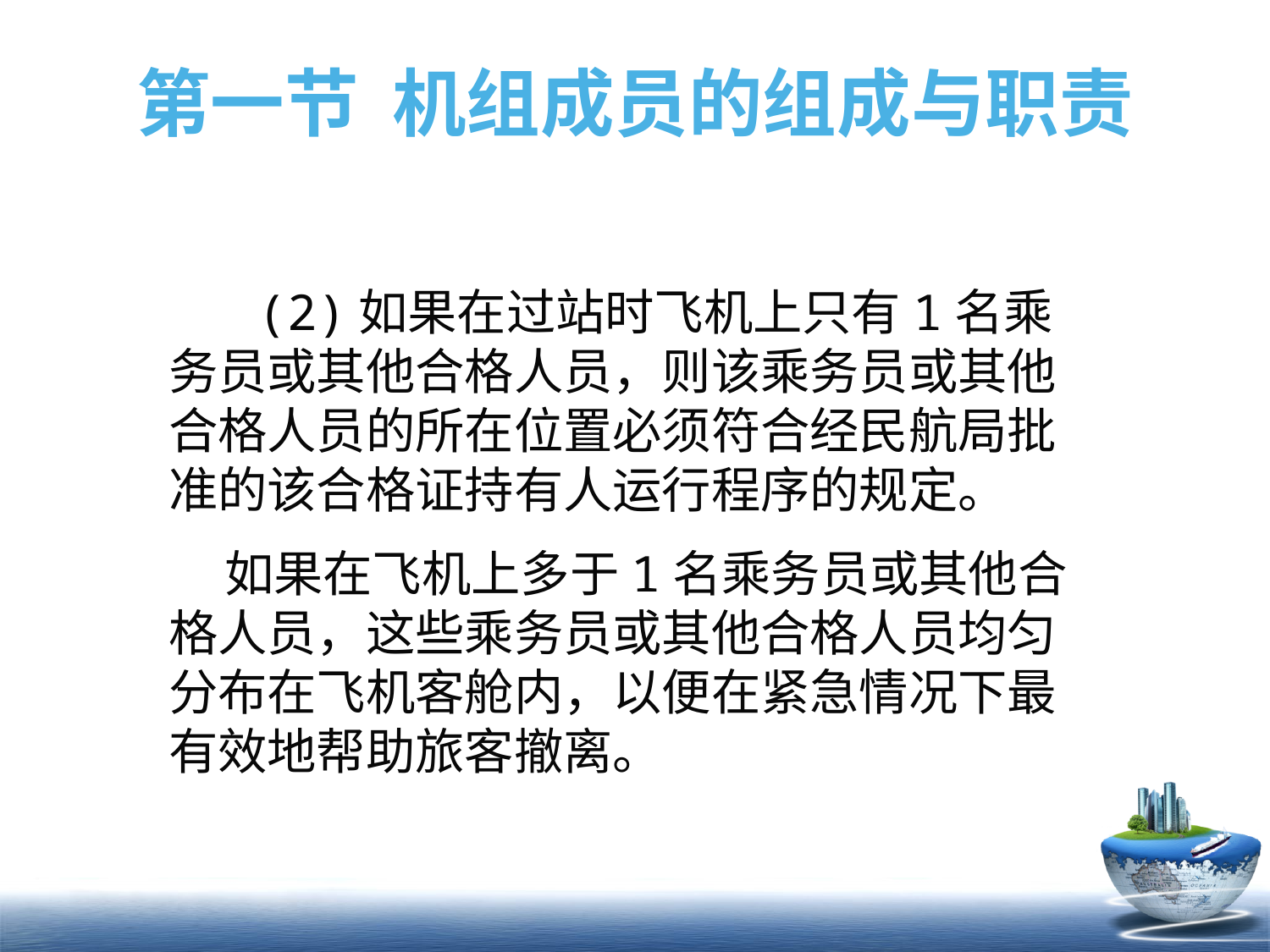

# 第一节  机组成员的组成与职责
   (2)如果在过站时飞机上只有1名乘务员或其他合格人员，则该乘务员或其他合格人员的所在位置必须符合经民航局批准的该合格证持有人运行程序的规定。
    如果在飞机上多于1名乘务员或其他合格人员，这些乘务员或其他合格人员均匀分布在飞机客舱内，以便在紧急情况下最有效地帮助旅客撤离。